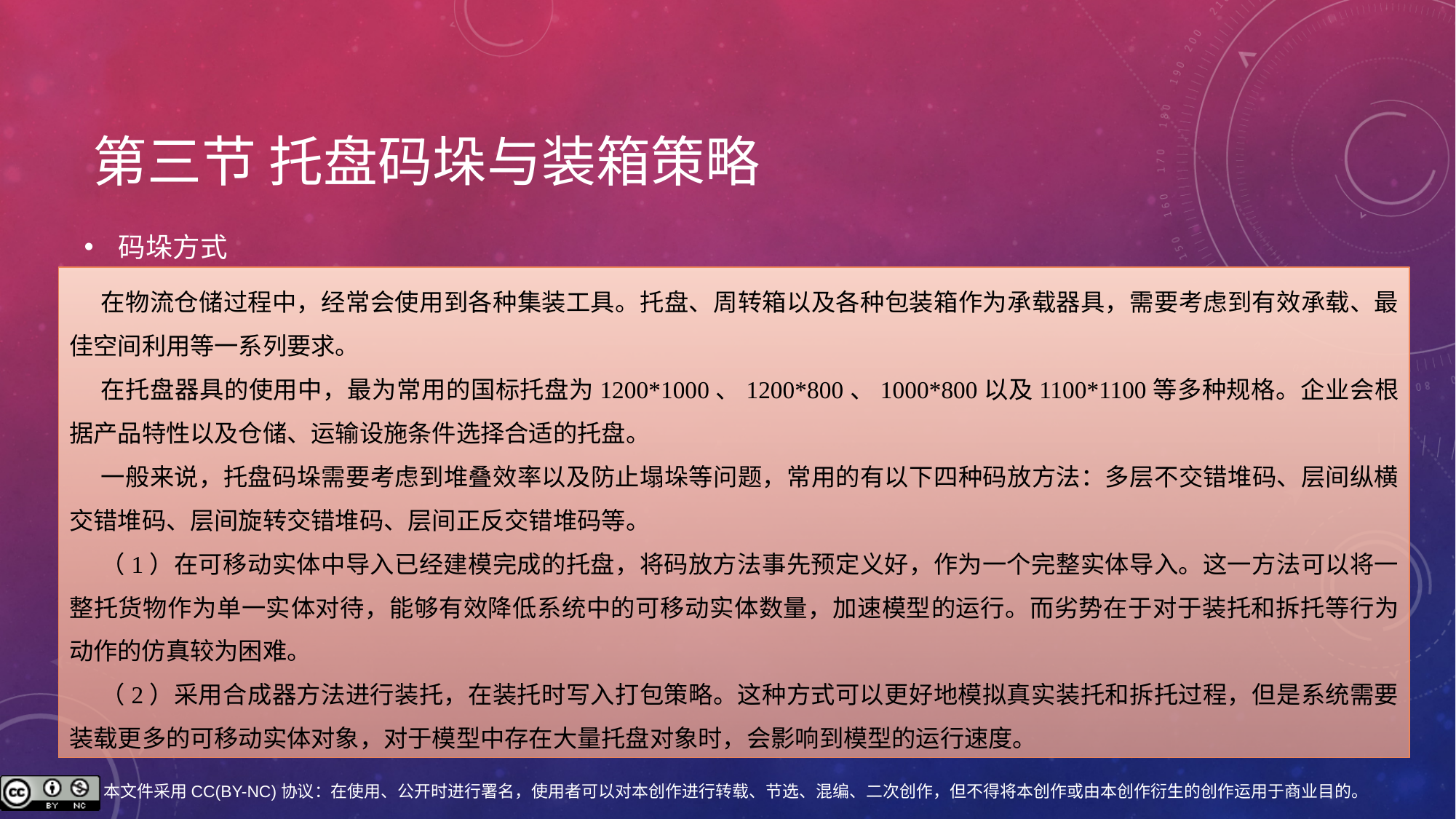

# 第三节 托盘码垛与装箱策略
码垛方式
在物流仓储过程中，经常会使用到各种集装工具。托盘、周转箱以及各种包装箱作为承载器具，需要考虑到有效承载、最佳空间利用等一系列要求。
在托盘器具的使用中，最为常用的国标托盘为1200*1000、1200*800、1000*800以及1100*1100等多种规格。企业会根据产品特性以及仓储、运输设施条件选择合适的托盘。
一般来说，托盘码垛需要考虑到堆叠效率以及防止塌垛等问题，常用的有以下四种码放方法：多层不交错堆码、层间纵横交错堆码、层间旋转交错堆码、层间正反交错堆码等。
（1）在可移动实体中导入已经建模完成的托盘，将码放方法事先预定义好，作为一个完整实体导入。这一方法可以将一整托货物作为单一实体对待，能够有效降低系统中的可移动实体数量，加速模型的运行。而劣势在于对于装托和拆托等行为动作的仿真较为困难。
（2）采用合成器方法进行装托，在装托时写入打包策略。这种方式可以更好地模拟真实装托和拆托过程，但是系统需要装载更多的可移动实体对象，对于模型中存在大量托盘对象时，会影响到模型的运行速度。